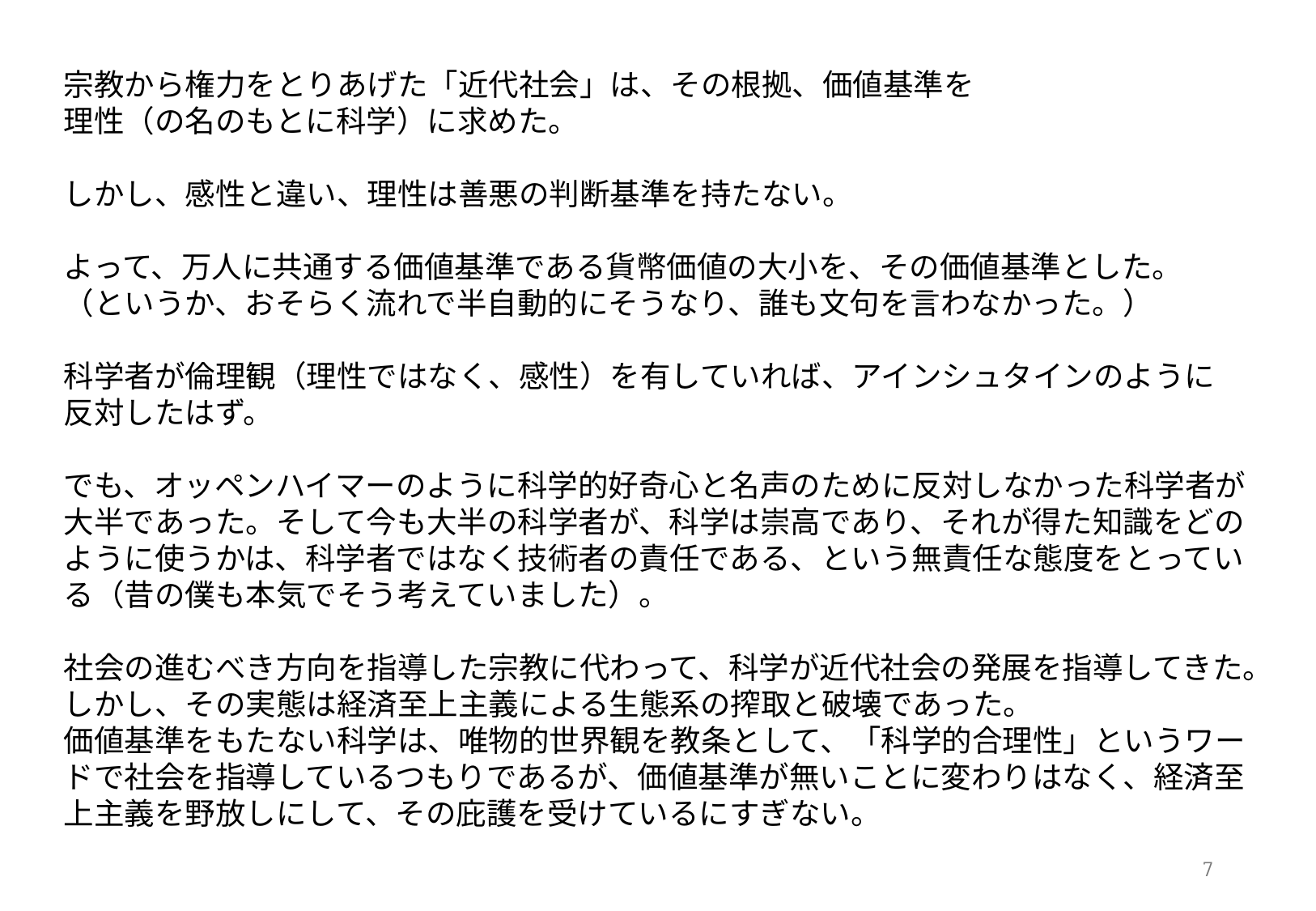

宗教から権力をとりあげた「近代社会」は、その根拠、価値基準を
理性（の名のもとに科学）に求めた。

しかし、感性と違い、理性は善悪の判断基準を持たない。

よって、万人に共通する価値基準である貨幣価値の大小を、その価値基準とした。
（というか、おそらく流れで半自動的にそうなり、誰も文句を言わなかった。）

科学者が倫理観（理性ではなく、感性）を有していれば、アインシュタインのように
反対したはず。

でも、オッペンハイマーのように科学的好奇心と名声のために反対しなかった科学者が大半であった。そして今も大半の科学者が、科学は崇高であり、それが得た知識をどのように使うかは、科学者ではなく技術者の責任である、という無責任な態度をとっている（昔の僕も本気でそう考えていました）。

社会の進むべき方向を指導した宗教に代わって、科学が近代社会の発展を指導してきた。しかし、その実態は経済至上主義による生態系の搾取と破壊であった。
価値基準をもたない科学は、唯物的世界観を教条として、「科学的合理性」というワードで社会を指導しているつもりであるが、価値基準が無いことに変わりはなく、経済至上主義を野放しにして、その庇護を受けているにすぎない。
7